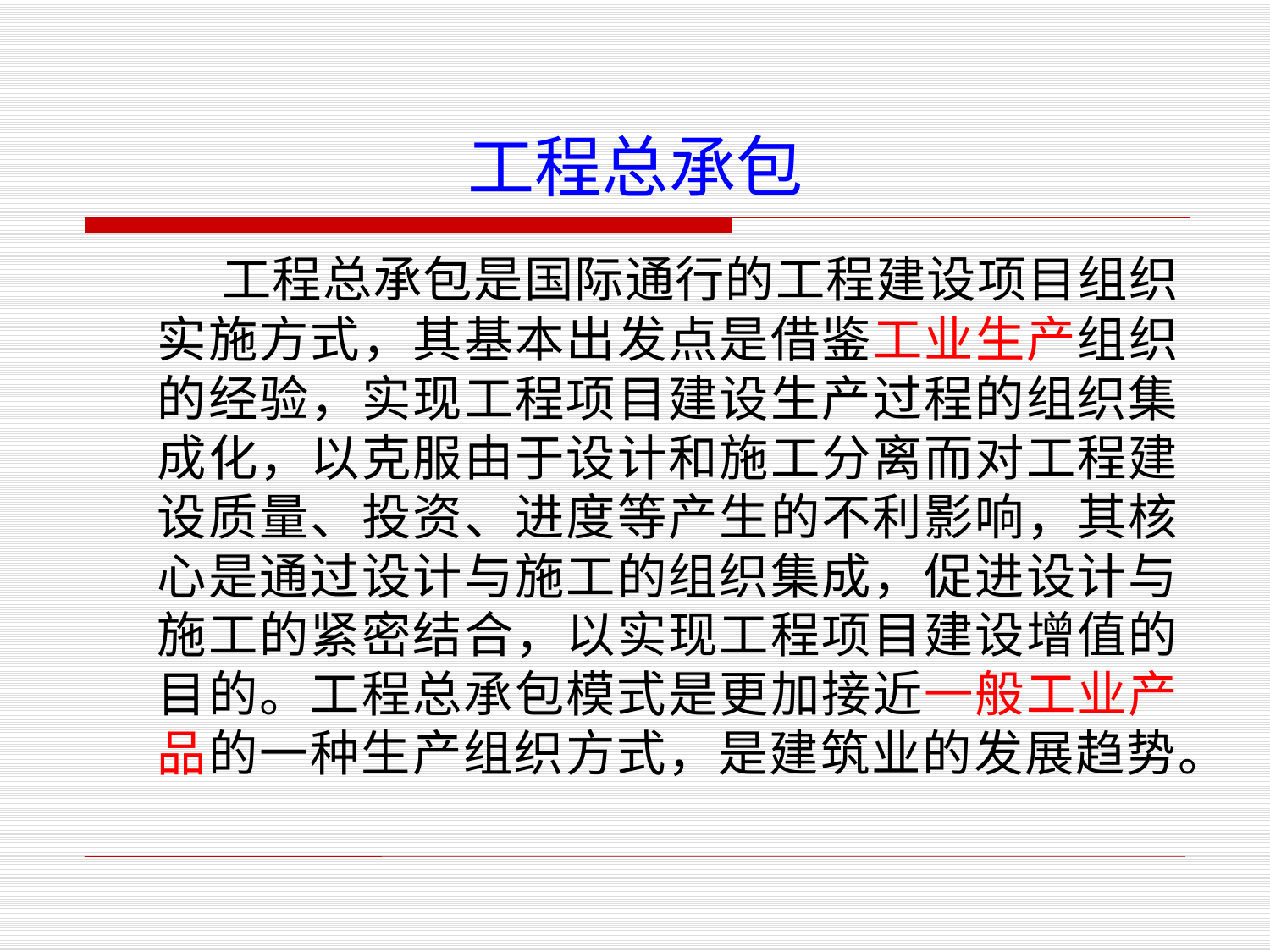

# 工程总承包
         工程总承包是国际通行的工程建设项目组织实施方式，其基本出发点是借鉴工业生产组织的经验，实现工程项目建设生产过程的组织集成化，以克服由于设计和施工分离而对工程建设质量、投资、进度等产生的不利影响，其核心是通过设计与施工的组织集成，促进设计与施工的紧密结合，以实现工程项目建设增值的目的。工程总承包模式是更加接近一般工业产品的一种生产组织方式，是建筑业的发展趋势。